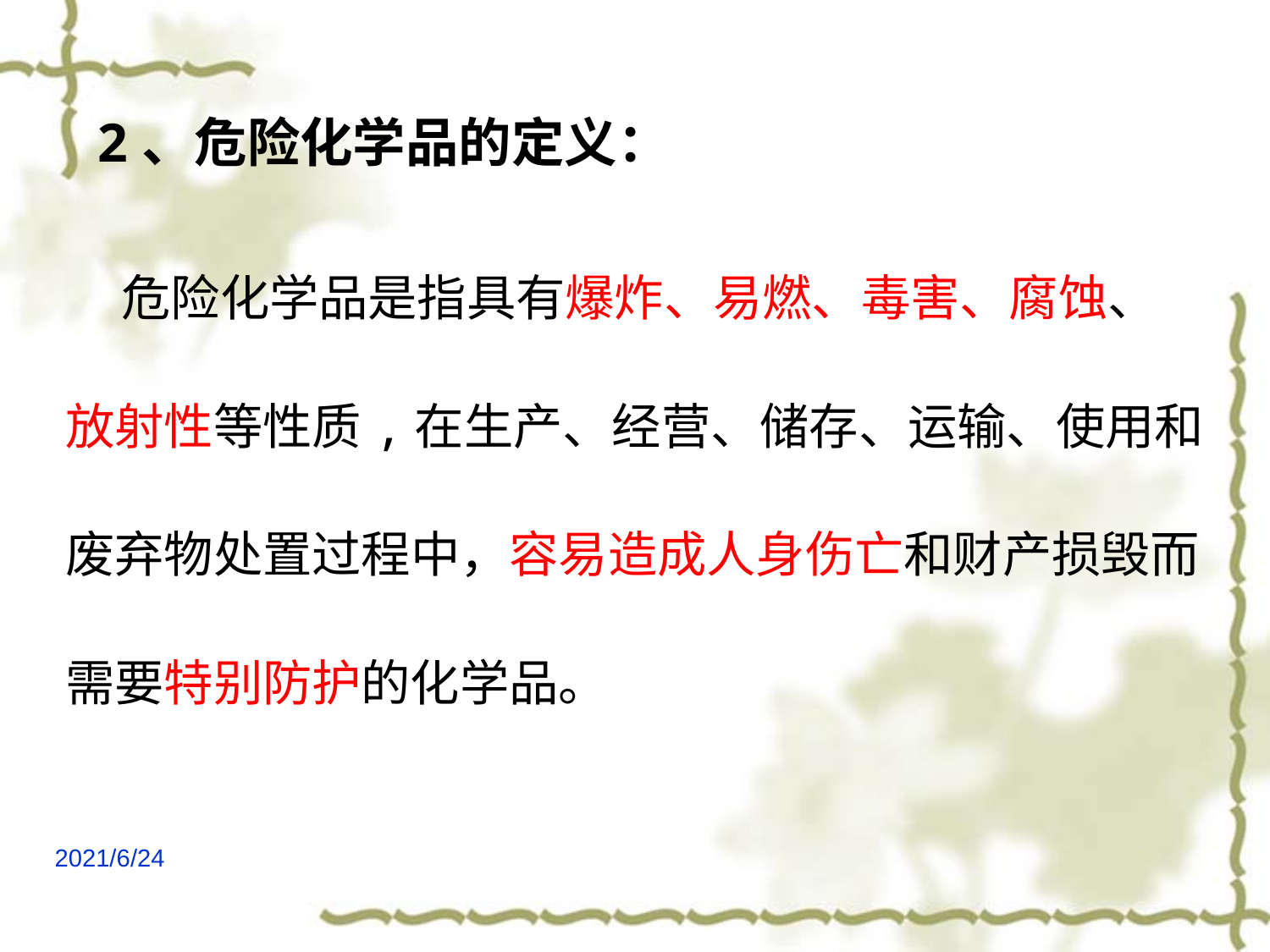

2、危险化学品的定义：
    危险化学品是指具有爆炸、易燃、毒害、腐蚀、
放射性等性质,在生产、经营、储存、运输、使用和
废弃物处置过程中，容易造成人身伤亡和财产损毁而
需要特别防护的化学品。
2021/6/24